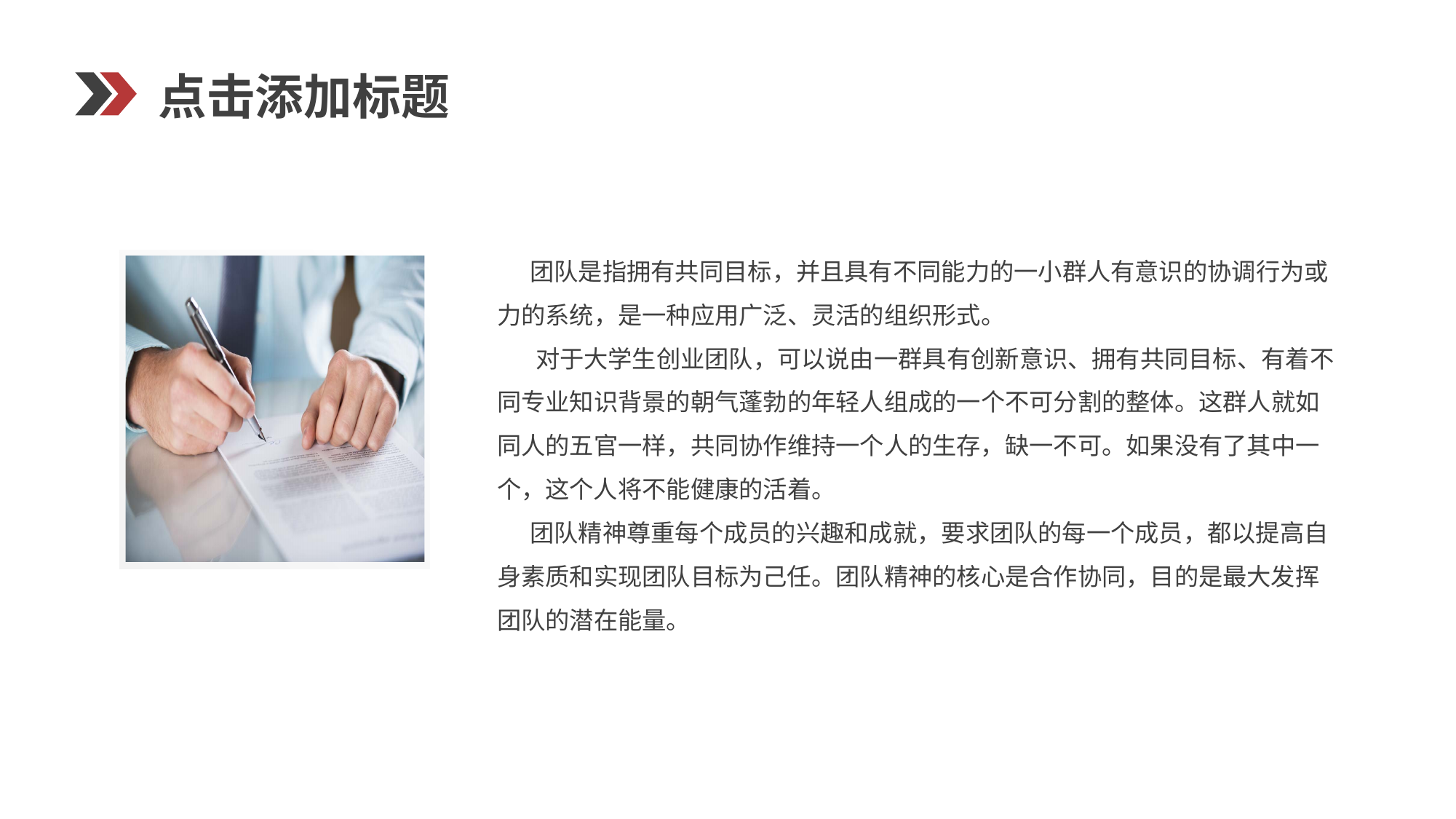

点击添加标题

     团队是指拥有共同目标，并且具有不同能力的一小群人有意识的协调行为或力的系统，是一种应用广泛、灵活的组织形式。
      对于大学生创业团队，可以说由一群具有创新意识、拥有共同目标、有着不同专业知识背景的朝气蓬勃的年轻人组成的一个不可分割的整体。这群人就如同人的五官一样，共同协作维持一个人的生存，缺一不可。如果没有了其中一个，这个人将不能健康的活着。
     团队精神尊重每个成员的兴趣和成就，要求团队的每一个成员，都以提高自身素质和实现团队目标为己任。团队精神的核心是合作协同，目的是最大发挥团队的潜在能量。